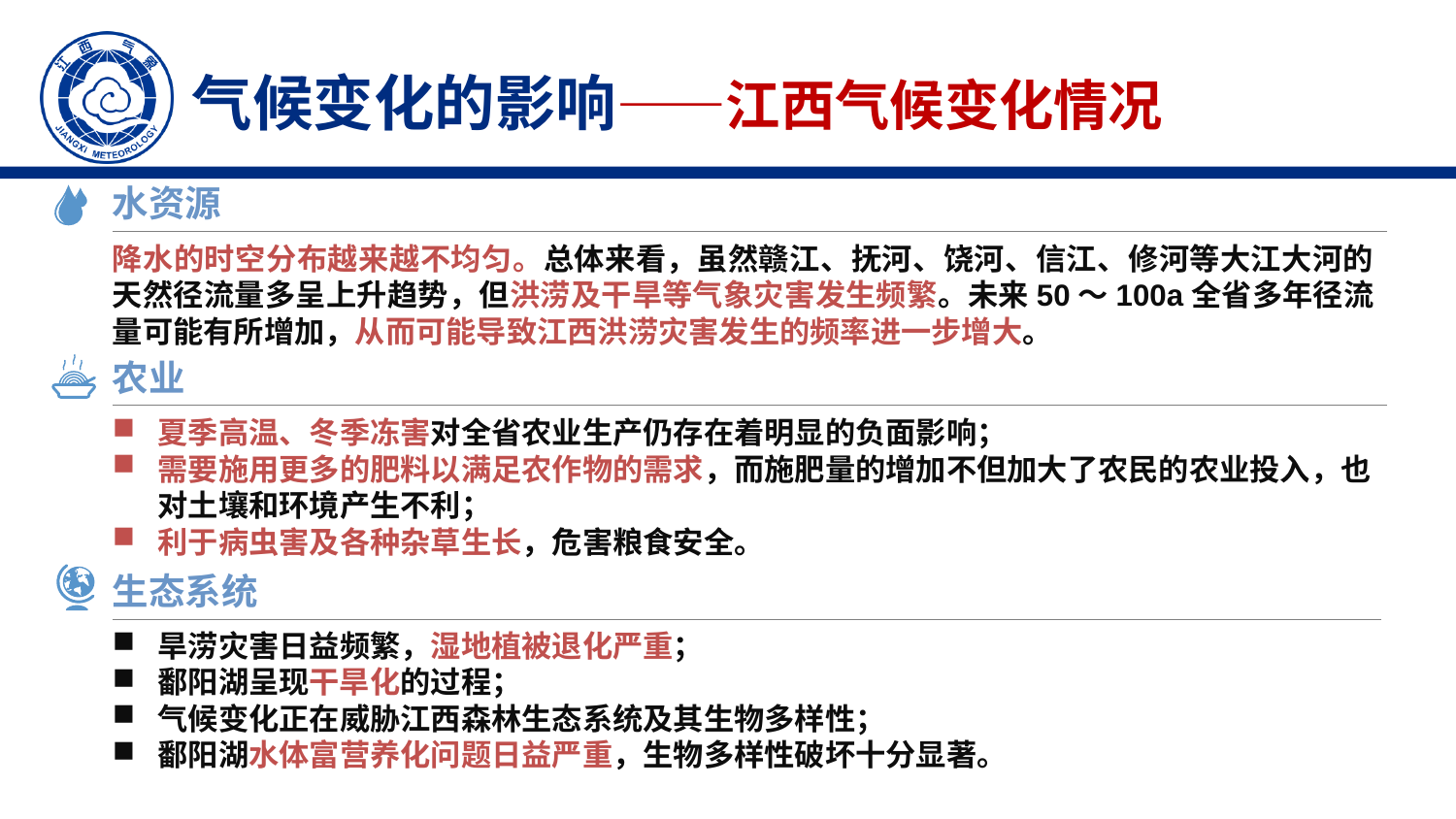

气候变化的影响——江西气候变化情况

水资源
降水的时空分布越来越不均匀。总体来看，虽然赣江、抚河、饶河、信江、修河等大江大河的天然径流量多呈上升趋势，但洪涝及干旱等气象灾害发生频繁。未来50～100a全省多年径流量可能有所增加，从而可能导致江西洪涝灾害发生的频率进一步增大。

农业
夏季高温、冬季冻害对全省农业生产仍存在着明显的负面影响；
需要施用更多的肥料以满足农作物的需求，而施肥量的增加不但加大了农民的农业投入，也对土壤和环境产生不利；
利于病虫害及各种杂草生长，危害粮食安全。

生态系统
旱涝灾害日益频繁，湿地植被退化严重；
鄱阳湖呈现干旱化的过程；
气候变化正在威胁江西森林生态系统及其生物多样性；
鄱阳湖水体富营养化问题日益严重，生物多样性破坏十分显著。